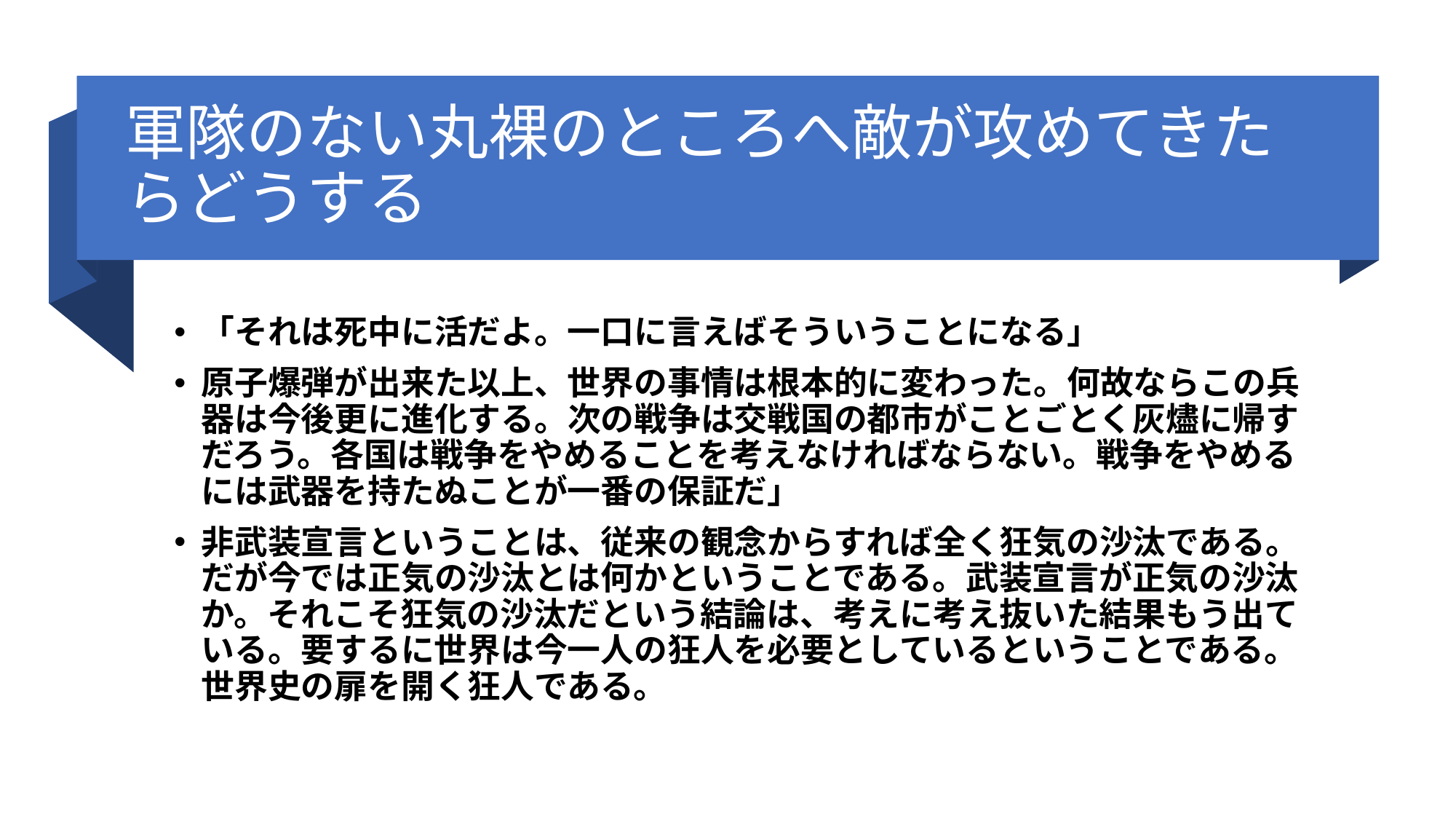

# 軍隊のない丸裸のところへ敵が攻めてきたらどうする

「それは死中に活だよ。一口に言えばそういうことになる」
原子爆弾が出来た以上、世界の事情は根本的に変わった。何故ならこの兵器は今後更に進化する。次の戦争は交戦国の都市がことごとく灰燼に帰すだろう。各国は戦争をやめることを考えなければならない。戦争をやめるには武器を持たぬことが一番の保証だ」
非武装宣言ということは、従来の観念からすれば全く狂気の沙汰である。だが今では正気の沙汰とは何かということである。武装宣言が正気の沙汰か。それこそ狂気の沙汰だという結論は、考えに考え抜いた結果もう出ている。要するに世界は今一人の狂人を必要としているということである。世界史の扉を開く狂人である。